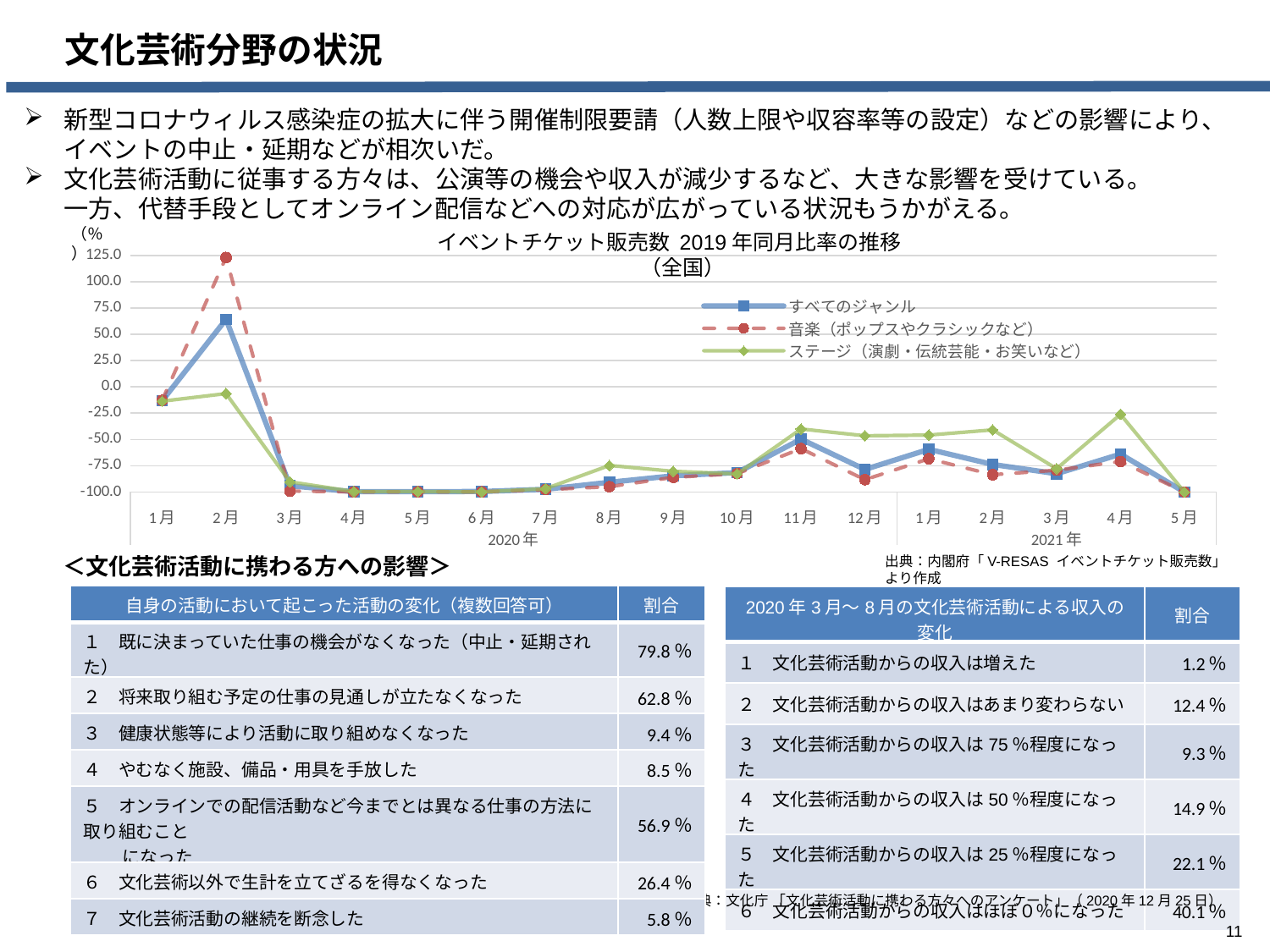

文化芸術分野の状況
新型コロナウィルス感染症の拡大に伴う開催制限要請（人数上限や収容率等の設定）などの影響により、イベントの中止・延期などが相次いだ。
文化芸術活動に従事する方々は、公演等の機会や収入が減少するなど、大きな影響を受けている。
一方、代替手段としてオンライン配信などへの対応が広がっている状況もうかがえる。
（％）
イベントチケット販売数 2019年同月比率の推移（全国）

### Chart

| Category | すべてのジャンル | 音楽（ポップスやクラシックなど） | ステージ（演劇・伝統芸能・お笑いなど） |
|---|---|---|---|
| 1月 | -13.2934898 | -12.7812039 | -13.6571006 |
| 2月 | 64.2006057 | 123.0085258 | -6.4052862 |
| 3月 | -94.0143228 | -99.0886019 | -90.3451518 |
| 4月 | -99.7197809 | -99.8259171 | -99.5254169 |
| 5月 | -99.7142299 | -99.7646805 | -99.5339139 |
| 6月 | -99.5112926 | -99.8181019 | -99.940291 |
| 7月 | -97.4043165 | -97.7562069 | -96.8537399 |
| 8月 | -90.7629289 | -94.9442541 | -74.7726851 |
| 9月 | -84.5870902 | -86.0377838 | -80.3202492 |
| 10月 | -81.5427141 | -82.5374043 | -82.7660553 |
| 11月 | -49.7479753 | -58.7556823 | -40.063013 |
| 12月 | -78.5567461 | -88.2685624 | -46.5305266 |
| 1月 | -59.3908767 | -68.3691387 | -45.8726796 |
| 2月 | -73.7763239 | -83.5320488 | -40.9444328 |
| 3月 | -82.6005038 | -79.264423 | -77.8147154 |
| 4月 | -63.988354 | -70.9580885 | -26.1862282 |
| 5月 | -99.9973188 | -99.9965664 | -100.0 |
＜文化芸術活動に携わる方への影響＞
出典：内閣府「V-RESAS イベントチケット販売数」より作成
| 自身の活動において起こった活動の変化（複数回答可） | 割合 |
| --- | --- |
| １　既に決まっていた仕事の機会がなくなった（中止・延期された） | 79.8％ |
| ２　将来取り組む予定の仕事の見通しが立たなくなった | 62.8％ |
| ３　健康状態等により活動に取り組めなくなった | 9.4％ |
| ４　やむなく施設、備品・用具を手放した | 8.5％ |
| ５　オンラインでの配信活動など今までとは異なる仕事の方法に取り組むこと 　　 になった | 56.9％ |
| ６　文化芸術以外で生計を立てざるを得なくなった | 26.4％ |
| ７　文化芸術活動の継続を断念した | 5.8％ |
| 2020年3月～8月の文化芸術活動による収入の変化 | 割合 |
| --- | --- |
| １　文化芸術活動からの収入は増えた | 1.2％ |
| ２　文化芸術活動からの収入はあまり変わらない | 12.4％ |
| ３　文化芸術活動からの収入は75％程度になった | 9.3％ |
| ４　文化芸術活動からの収入は50％程度になった | 14.9％ |
| ５　文化芸術活動からの収入は25％程度になった | 22.1％ |
| ６　文化芸術活動からの収入はほぼ０％になった | 40.1％ |
出典：文化庁 「文化芸術活動に携わる方々へのアンケート」（2020年12月25日）
11